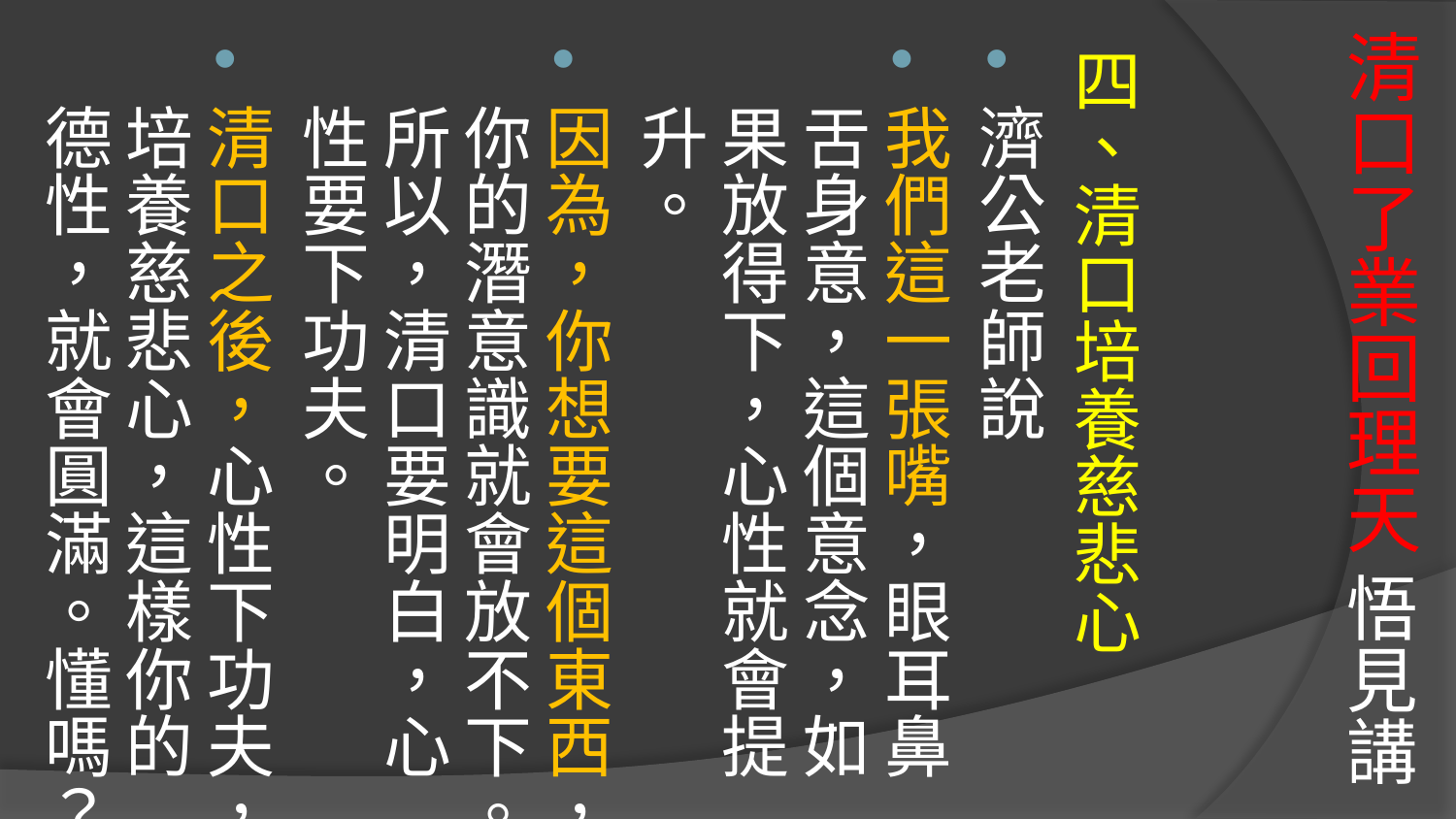

# 清口了業回理天 悟見講
四、清口培養慈悲心
濟公老師說
我們這一張嘴，眼耳鼻舌身意，這個意念，如果放得下，心性就會提升。
因為，你想要這個東西，你的潛意識就會放不下。所以，清口要明白，心性要下功夫。
清口之後，心性下功夫，培養慈悲心，這樣你的德性，就會圓滿。懂嗎？